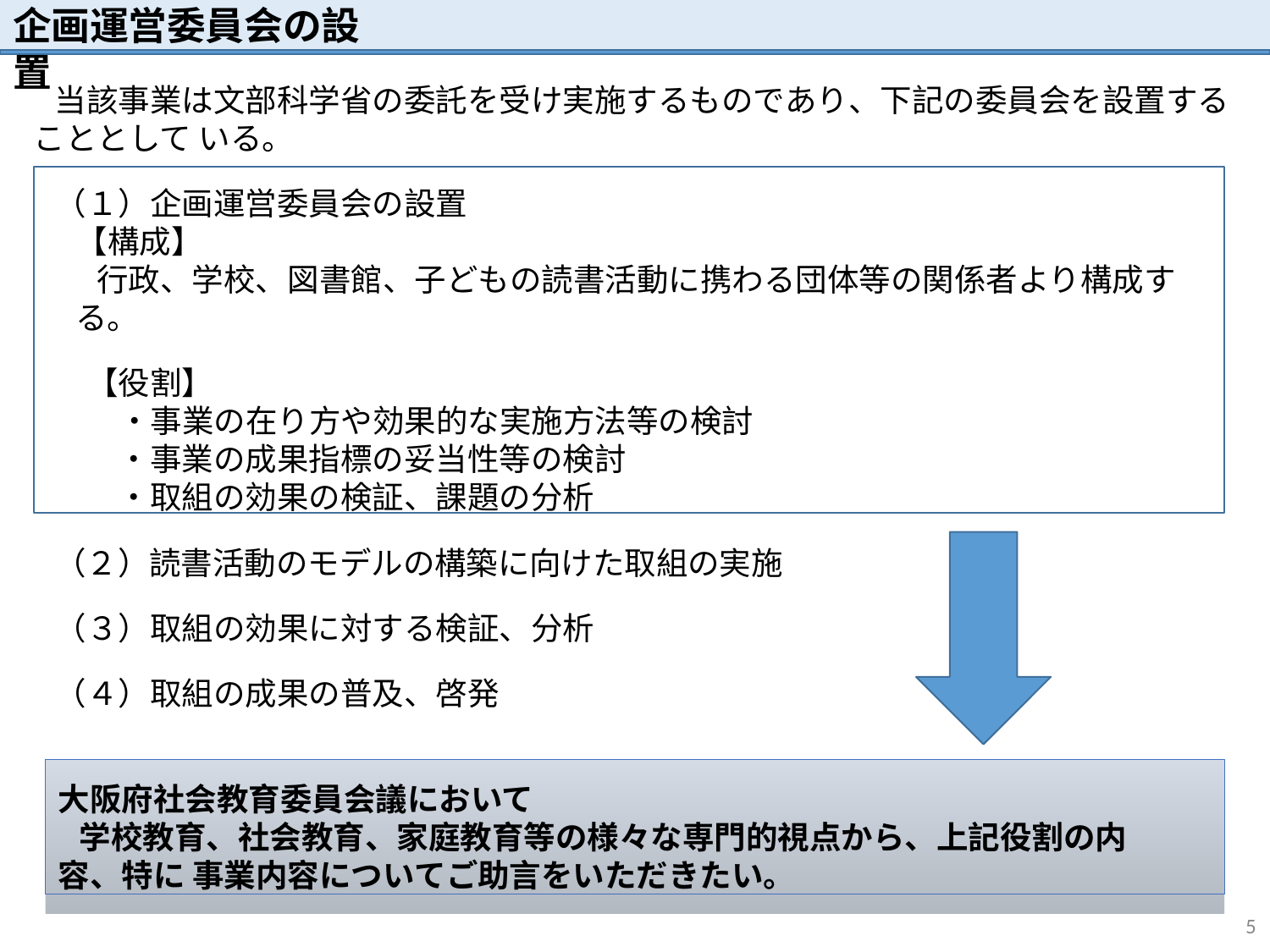

# 企画運営委員会の設置

当該事業は文部科学省の委託を受け実施するものであり、下記の委員会を設置することとして いる。

（１）企画運営委員会の設置
【構成】
行政、学校、図書館、子どもの読書活動に携わる団体等の関係者より構成する。

【役割】
・事業の在り方や効果的な実施方法等の検討
・事業の成果指標の妥当性等の検討
・取組の効果の検証、課題の分析

（２）読書活動のモデルの構築に向けた取組の実施

（３）取組の効果に対する検証、分析

（４）取組の成果の普及、啓発

大阪府社会教育委員会議において
学校教育、社会教育、家庭教育等の様々な専門的視点から、上記役割の内容、特に 事業内容についてご助言をいただきたい。
5